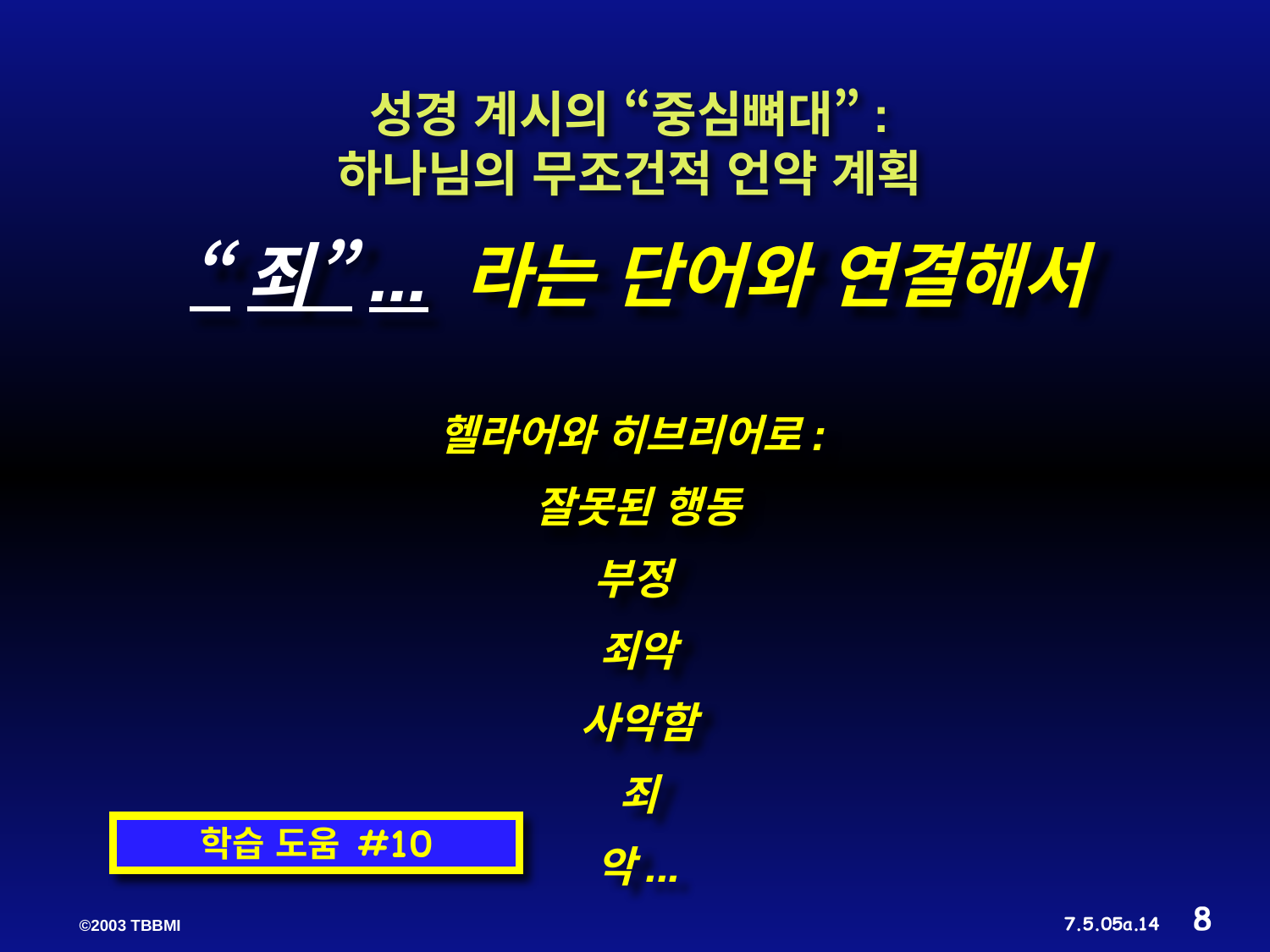

성경 계시의 “중심뼈대”:
하나님의 무조건적 언약 계획
“죄”... 라는 단어와 연결해서

헬라어와 히브리어로:
잘못된 행동
부정
죄악
사악함
죄
악...
학습 도움 #10
8
14